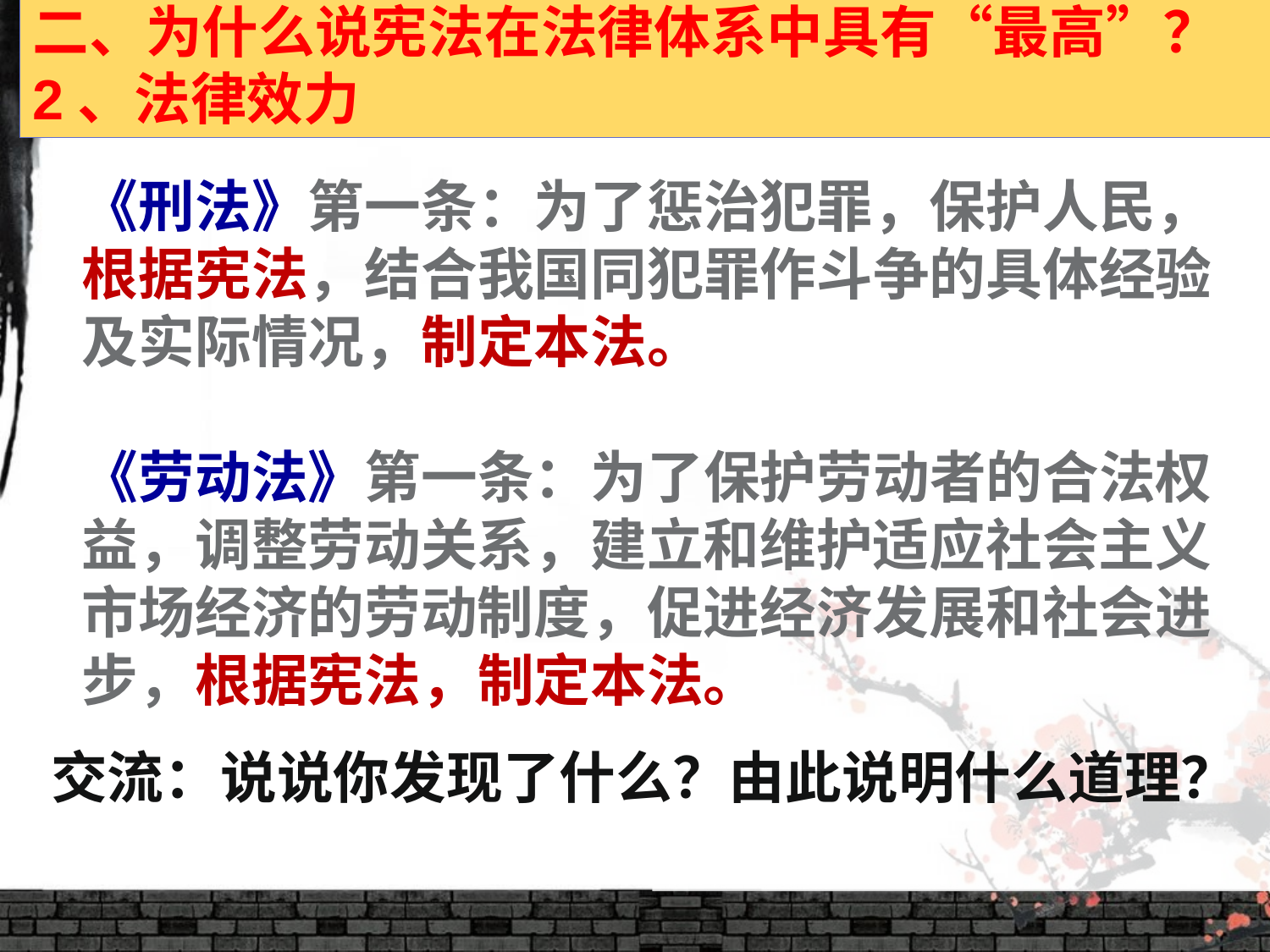

二、为什么说宪法在法律体系中具有“最高”？
2、法律效力
《刑法》第一条：为了惩治犯罪，保护人民，根据宪法，结合我国同犯罪作斗争的具体经验及实际情况，制定本法。

《劳动法》第一条：为了保护劳动者的合法权益，调整劳动关系，建立和维护适应社会主义市场经济的劳动制度，促进经济发展和社会进步，根据宪法，制定本法。
交流：说说你发现了什么？由此说明什么道理？